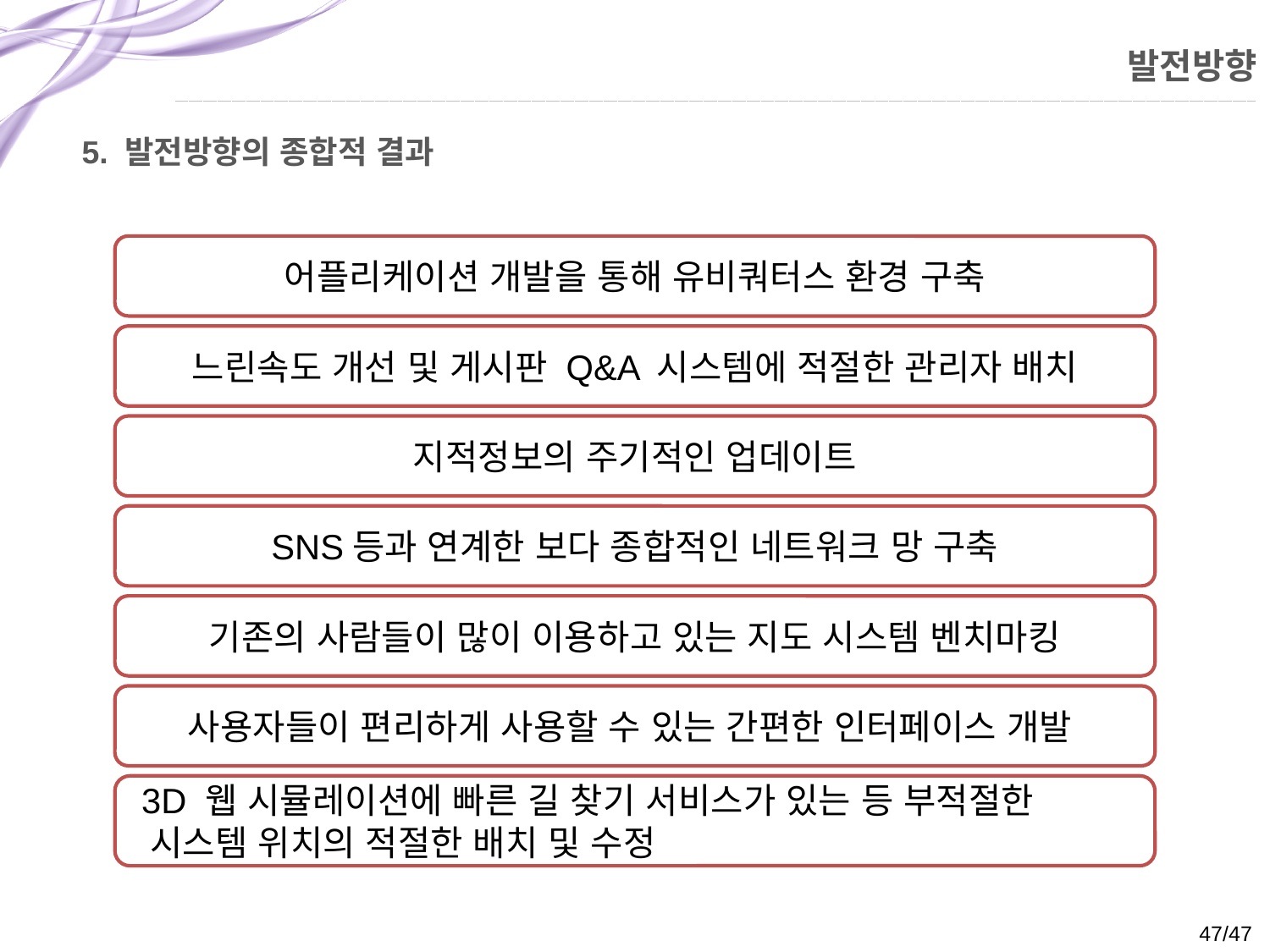

# 발전방향
5. 발전방향의 종합적 결과
어플리케이션 개발을 통해 유비쿼터스 환경 구축
느린속도 개선 및 게시판 Q&A 시스템에 적절한 관리자 배치
지적정보의 주기적인 업데이트
SNS등과 연계한 보다 종합적인 네트워크 망 구축
기존의 사람들이 많이 이용하고 있는 지도 시스템 벤치마킹
사용자들이 편리하게 사용할 수 있는 간편한 인터페이스 개발
 3D 웹 시뮬레이션에 빠른 길 찾기 서비스가 있는 등 부적절한
 시스템 위치의 적절한 배치 및 수정
47/47